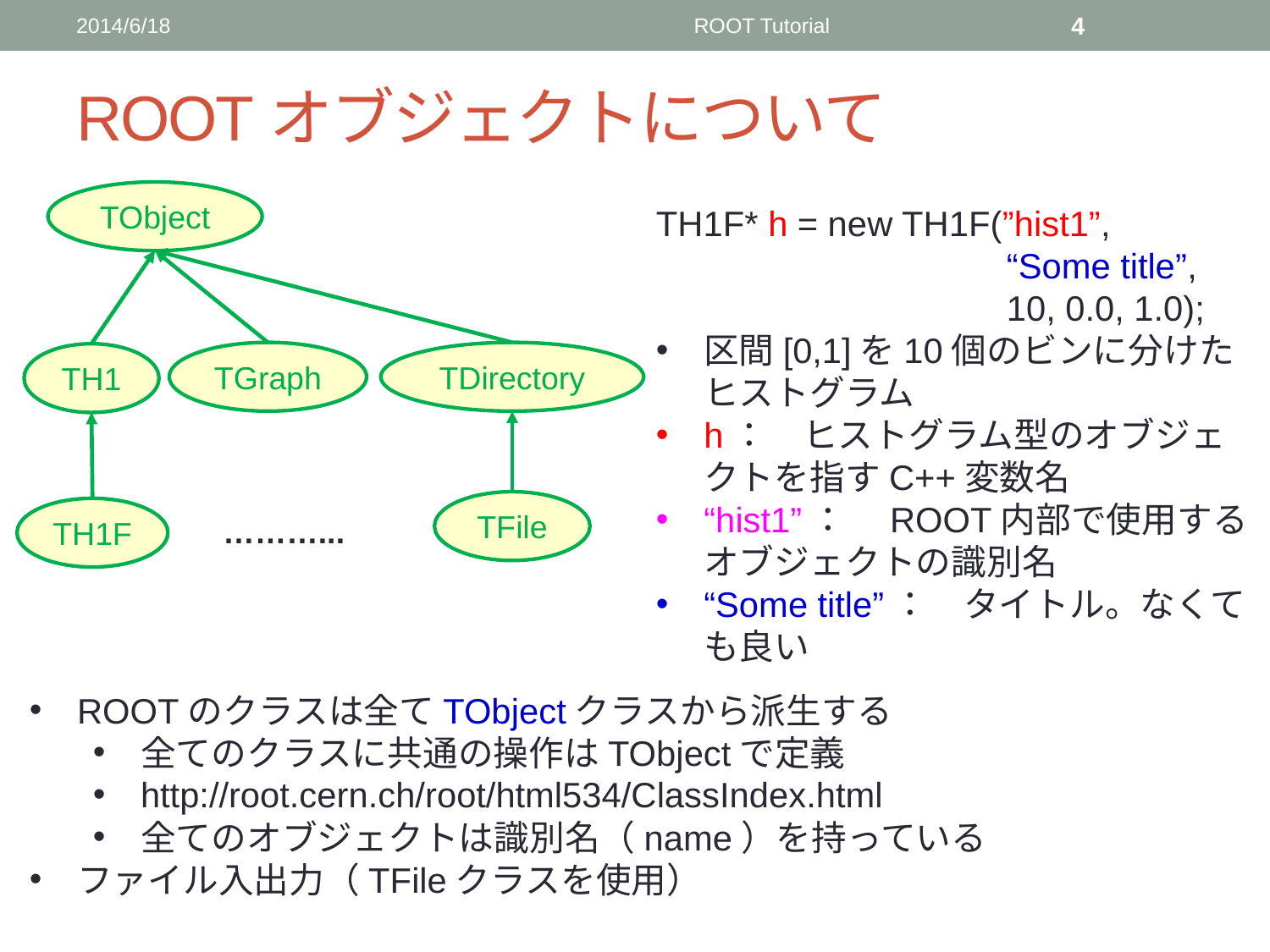

2014/6/18
ROOT Tutorial
4
# ROOTオブジェクトについて
TObject
TH1F* h = new TH1F(”hist1”,
                                    “Some title”,
                                    10, 0.0, 1.0);
区間[0,1]を10個のビンに分けたヒストグラム
h：　ヒストグラム型のオブジェクトを指すC++変数名
“hist1”：　ROOT内部で使用するオブジェクトの識別名
“Some title”：　タイトル。なくても良い
TDirectory
TGraph
TH1
TFile
TH1F
………...
ROOTのクラスは全てTObjectクラスから派生する
全てのクラスに共通の操作はTObjectで定義
http://root.cern.ch/root/html534/ClassIndex.html
全てのオブジェクトは識別名（name）を持っている
ファイル入出力（TFileクラスを使用）